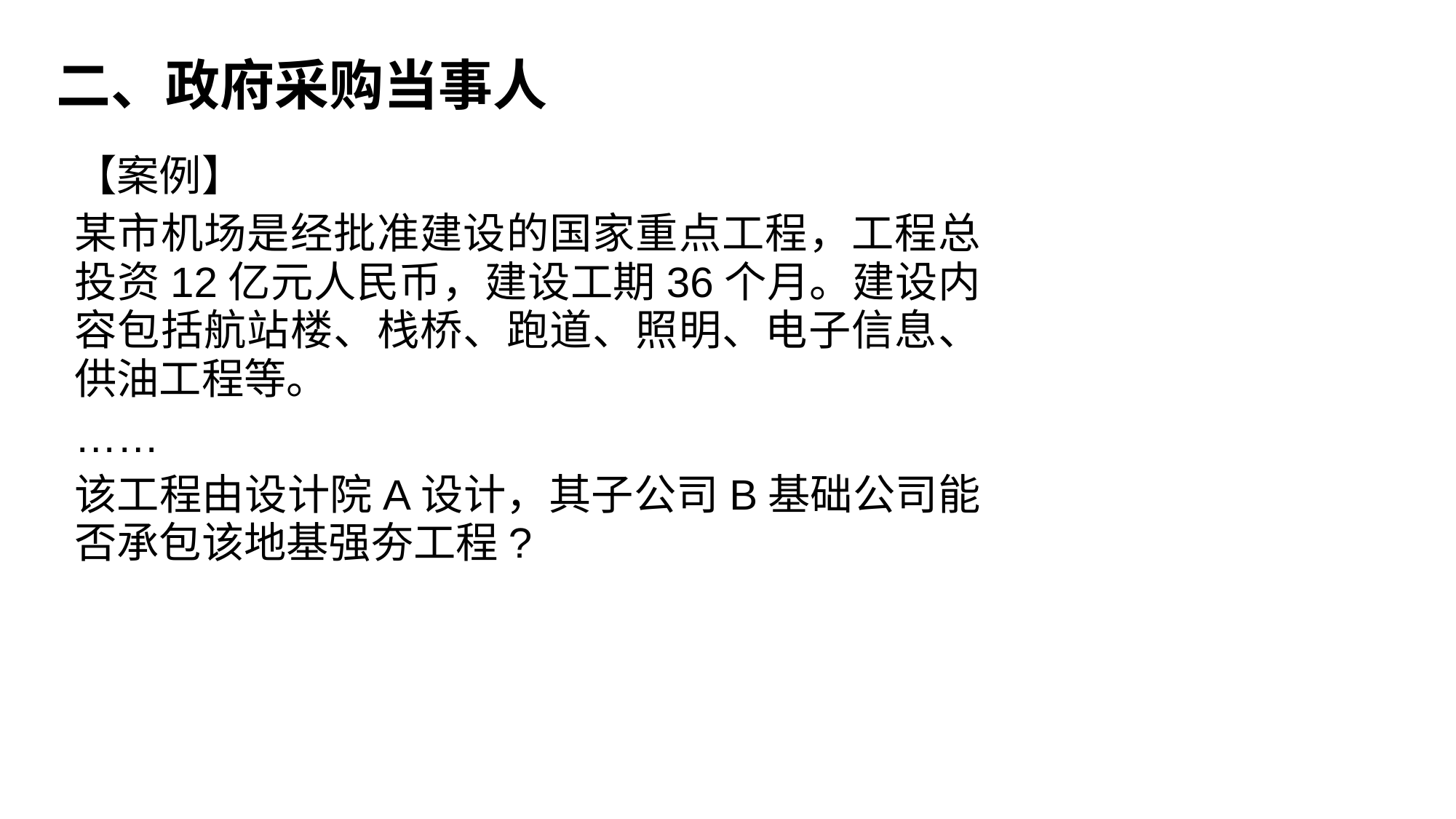

二、政府采购当事人
【案例】
某市机场是经批准建设的国家重点工程，工程总投资12亿元人民币，建设工期36个月。建设内容包括航站楼、栈桥、跑道、照明、电子信息、供油工程等。
……
该工程由设计院A设计，其子公司B基础公司能否承包该地基强夯工程?